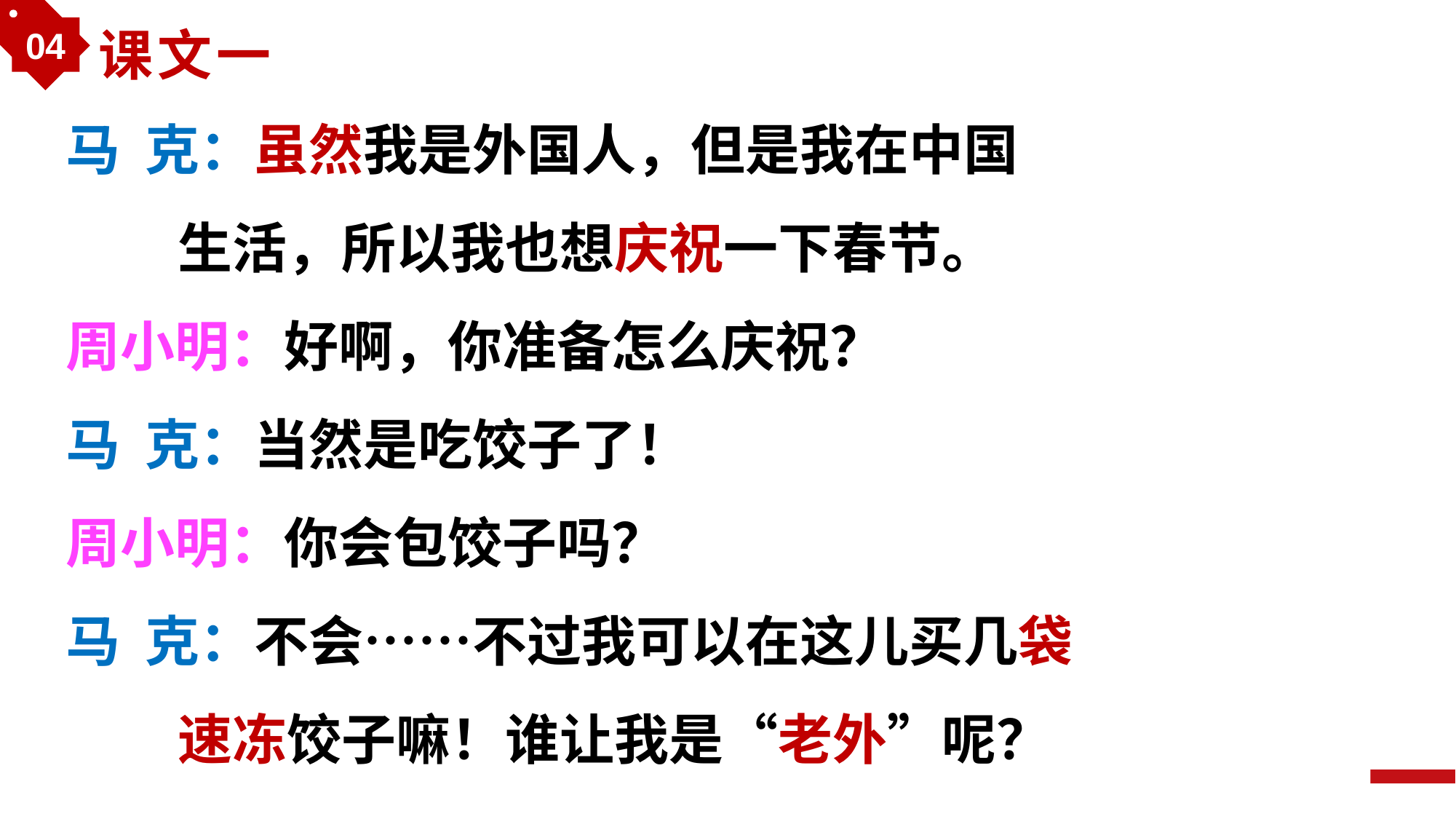

04
课文一
马  克：虽然我是外国人，但是我在中国
        生活，所以我也想庆祝一下春节。
周小明：好啊，你准备怎么庆祝？
马  克：当然是吃饺子了！
周小明：你会包饺子吗？
马  克：不会……不过我可以在这儿买几袋
        速冻饺子嘛！谁让我是“老外”呢？